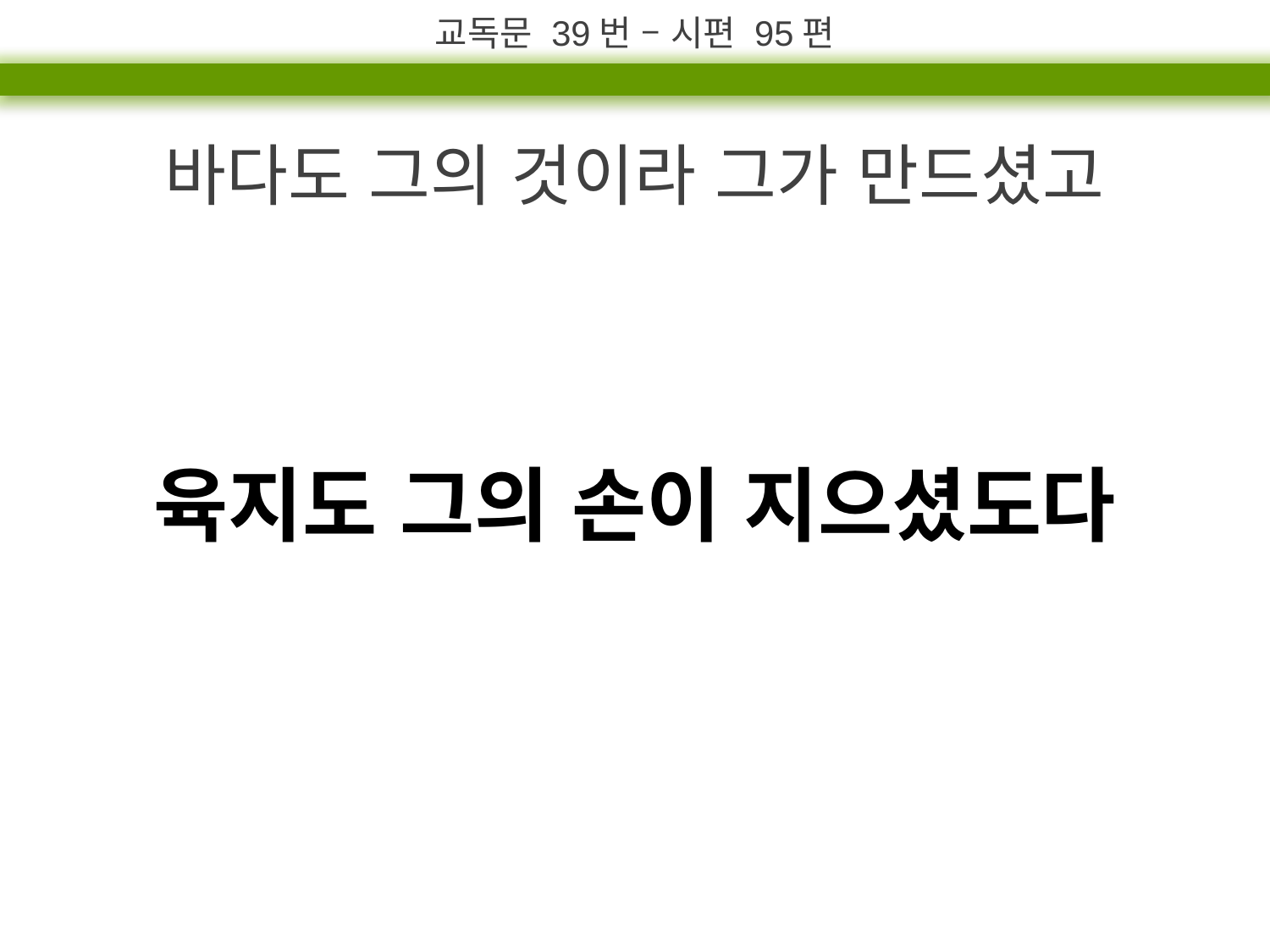

교독문 39번 – 시편 95편

바다도 그의 것이라 그가 만드셨고
육지도 그의 손이 지으셨도다